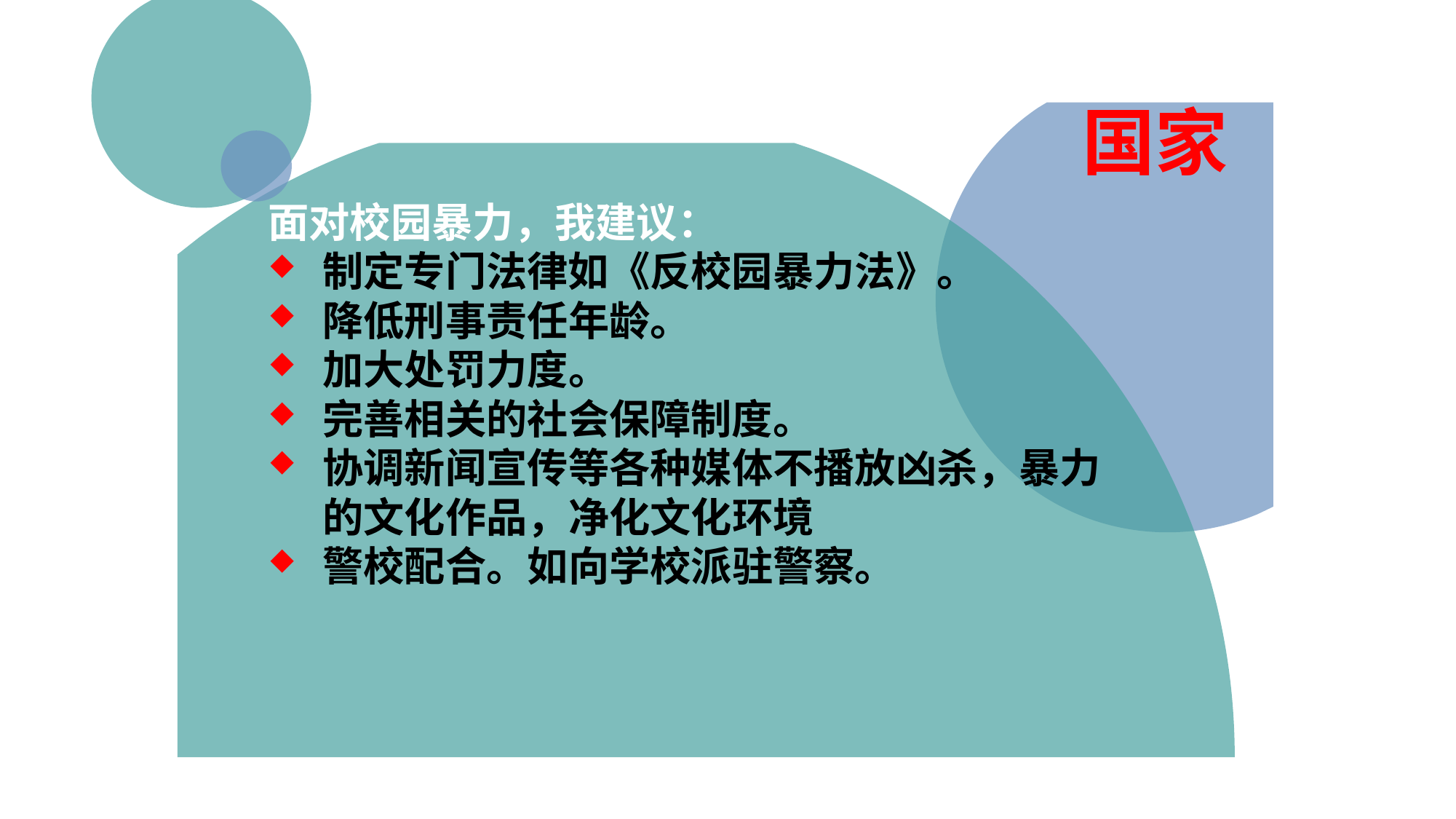

国家

面对校园暴力，我建议：
制定专门法律如《反校园暴力法》。
降低刑事责任年龄。
加大处罚力度。
完善相关的社会保障制度。
协调新闻宣传等各种媒体不播放凶杀，暴力的文化作品，净化文化环境
警校配合。如向学校派驻警察。